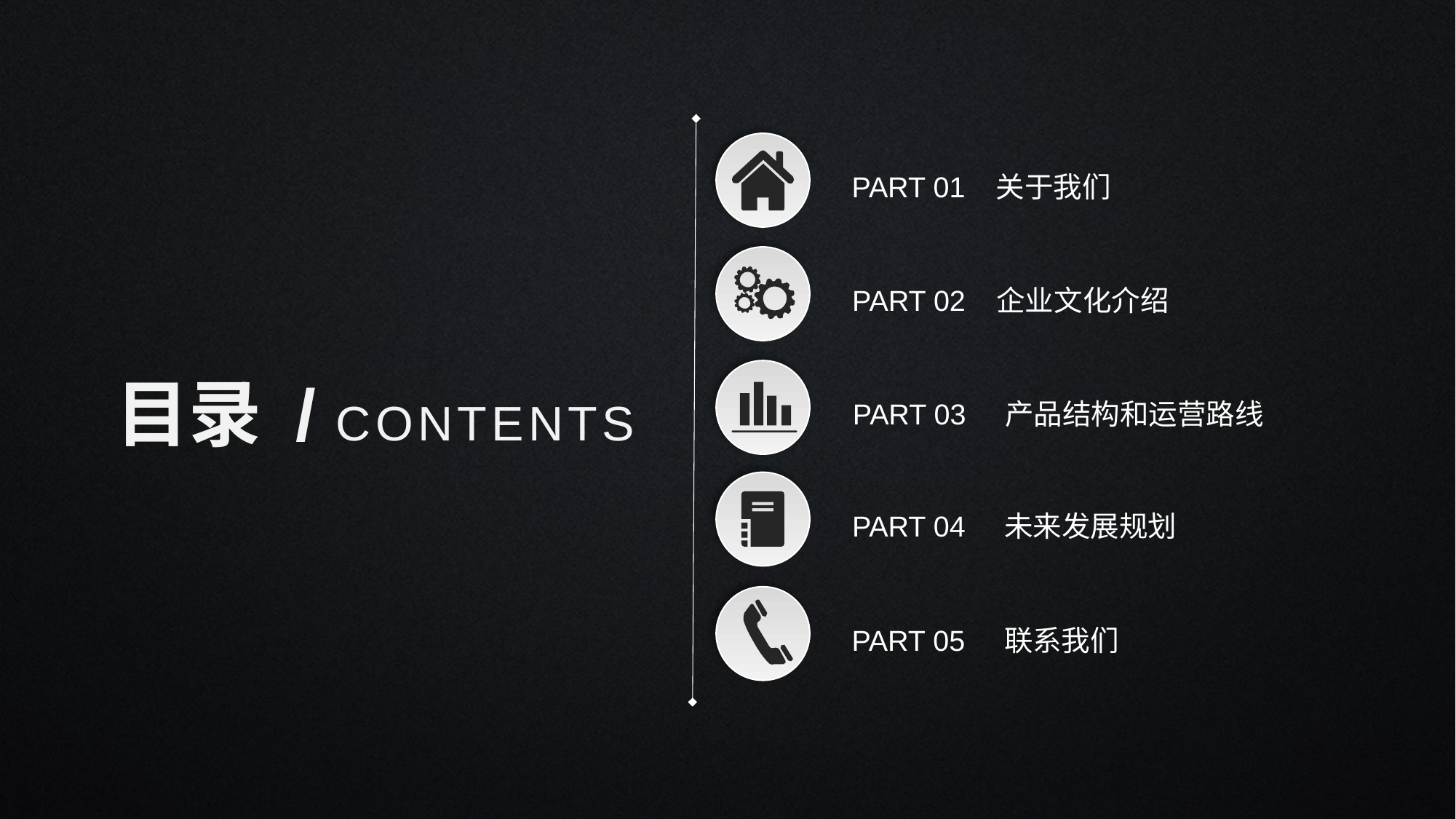

PART 01   关于我们

PART 02   企业文化介绍

目录 / CONTENTS
PART 03    产品结构和运营路线

PART 04    未来发展规划

PART 05    联系我们